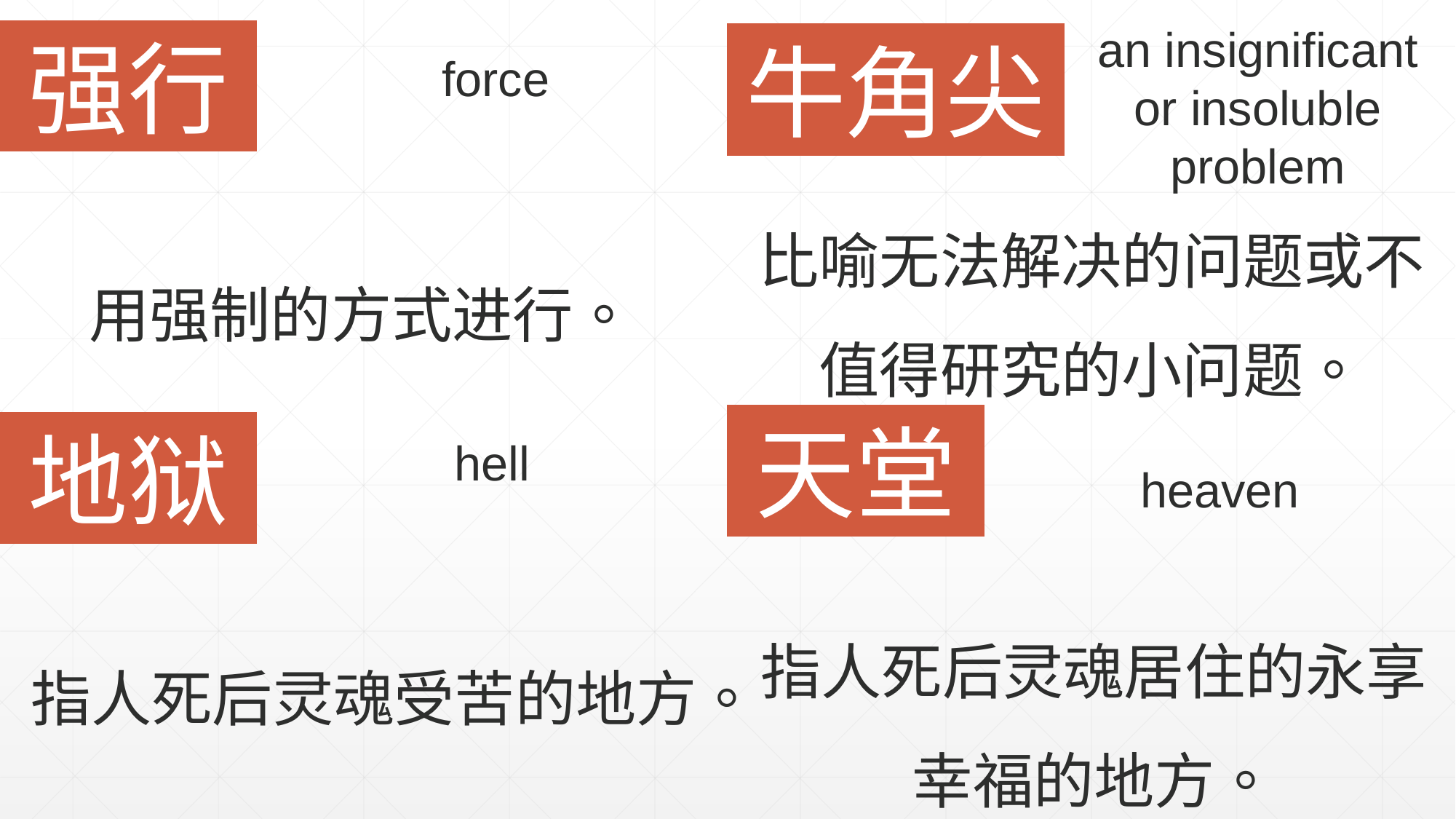

an insignificant or insoluble problem
强行
牛角尖
force
比喻无法解决的问题或不值得研究的小问题。
用强制的方式进行。
天堂
地狱
hell
heaven
指人死后灵魂居住的永享幸福的地方。
指人死后灵魂受苦的地方。